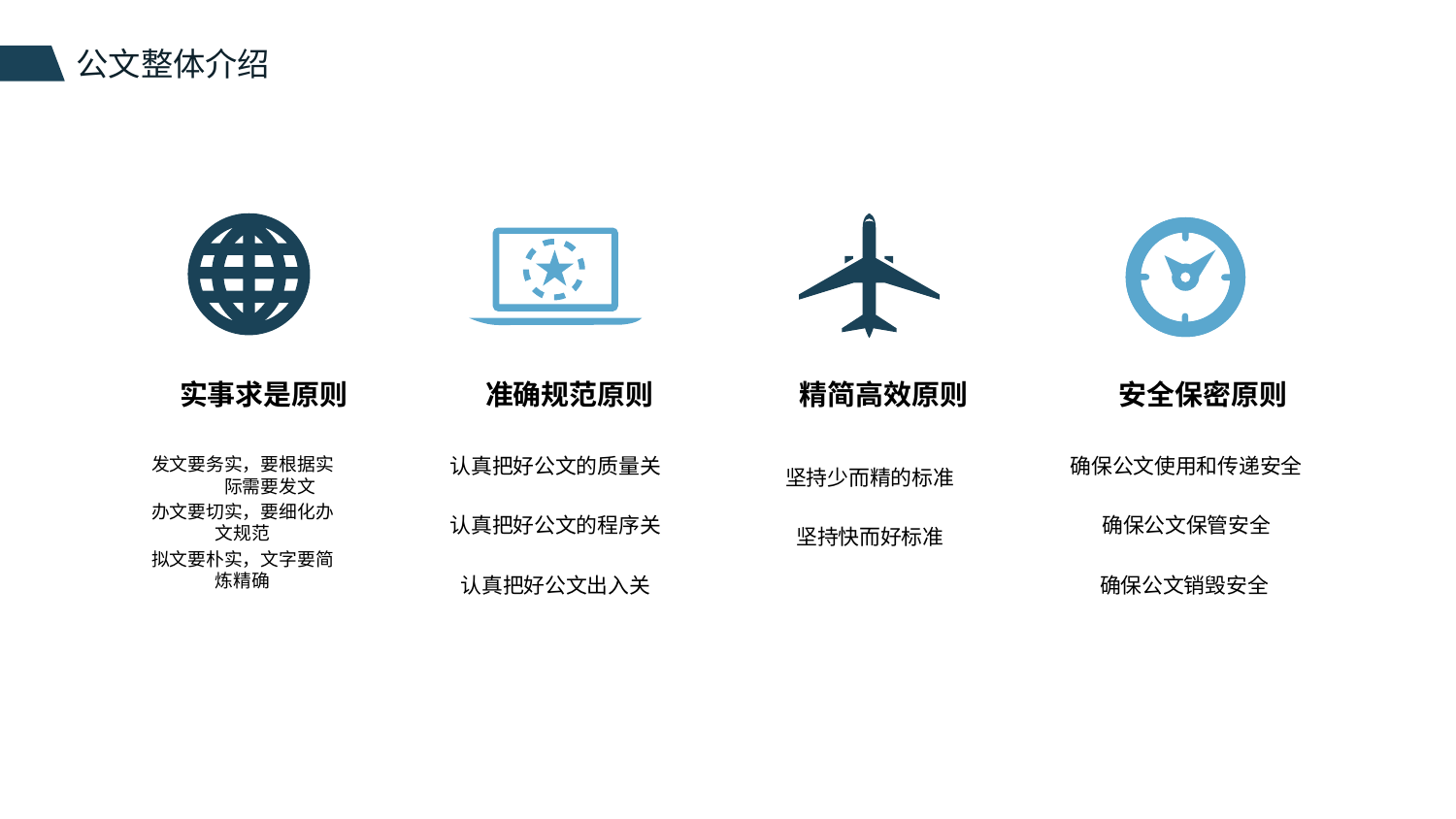

实事求是原则
准确规范原则
精简高效原则
安全保密原则
发文要务实，要根据实际需要发文
办文要切实，要细化办文规范
拟文要朴实，文字要简炼精确

认真把好公文的质量关

认真把好公文的程序关

认真把好公文出入关

确保公文使用和传递安全

确保公文保管安全

确保公文销毁安全

坚持少而精的标准

坚持快而好标准